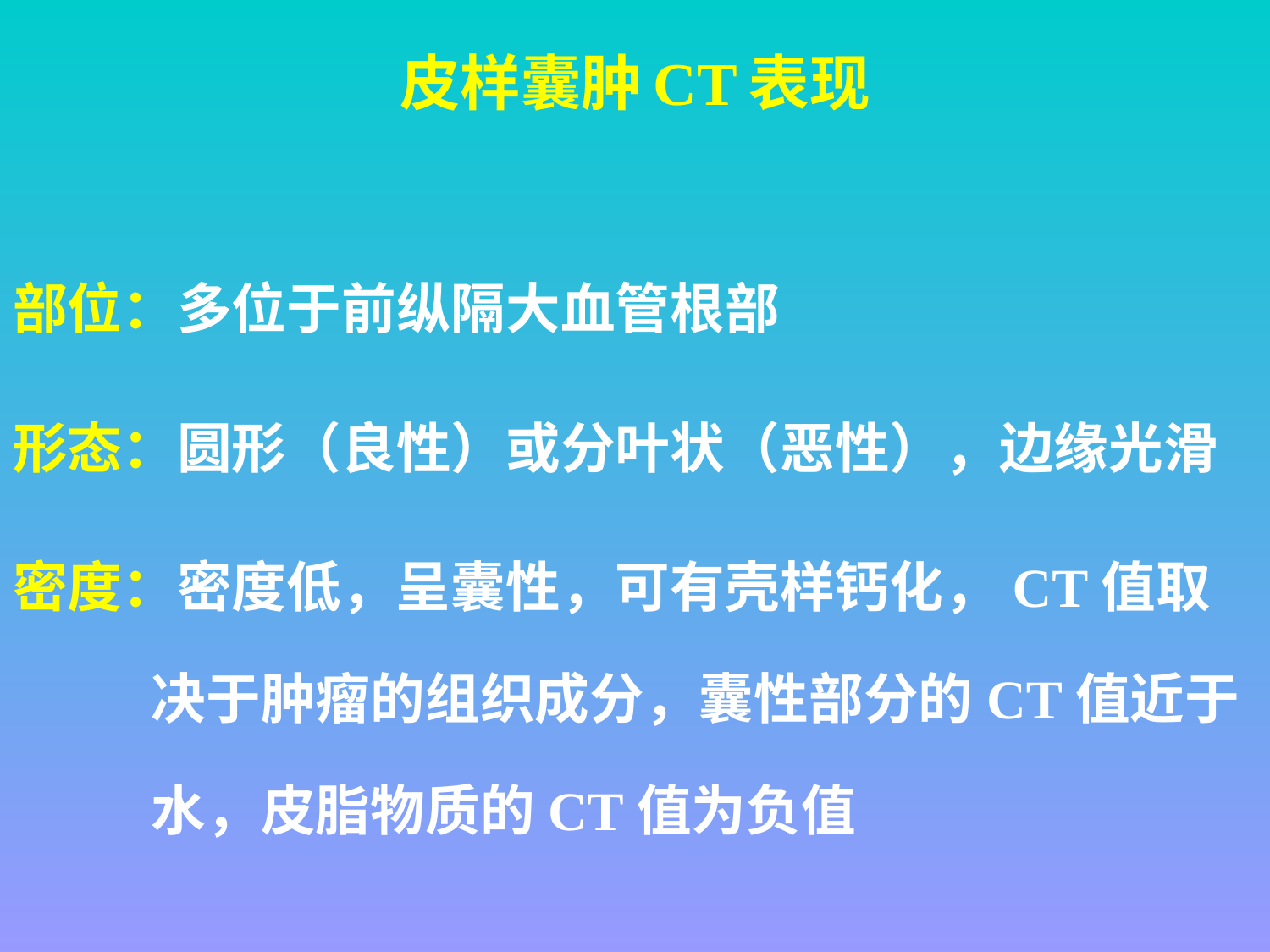

# 皮样囊肿CT表现
部位：多位于前纵隔大血管根部
形态：圆形（良性）或分叶状（恶性），边缘光滑
密度：密度低，呈囊性，可有壳样钙化，CT值取决于肿瘤的组织成分，囊性部分的CT值近于水，皮脂物质的CT值为负值